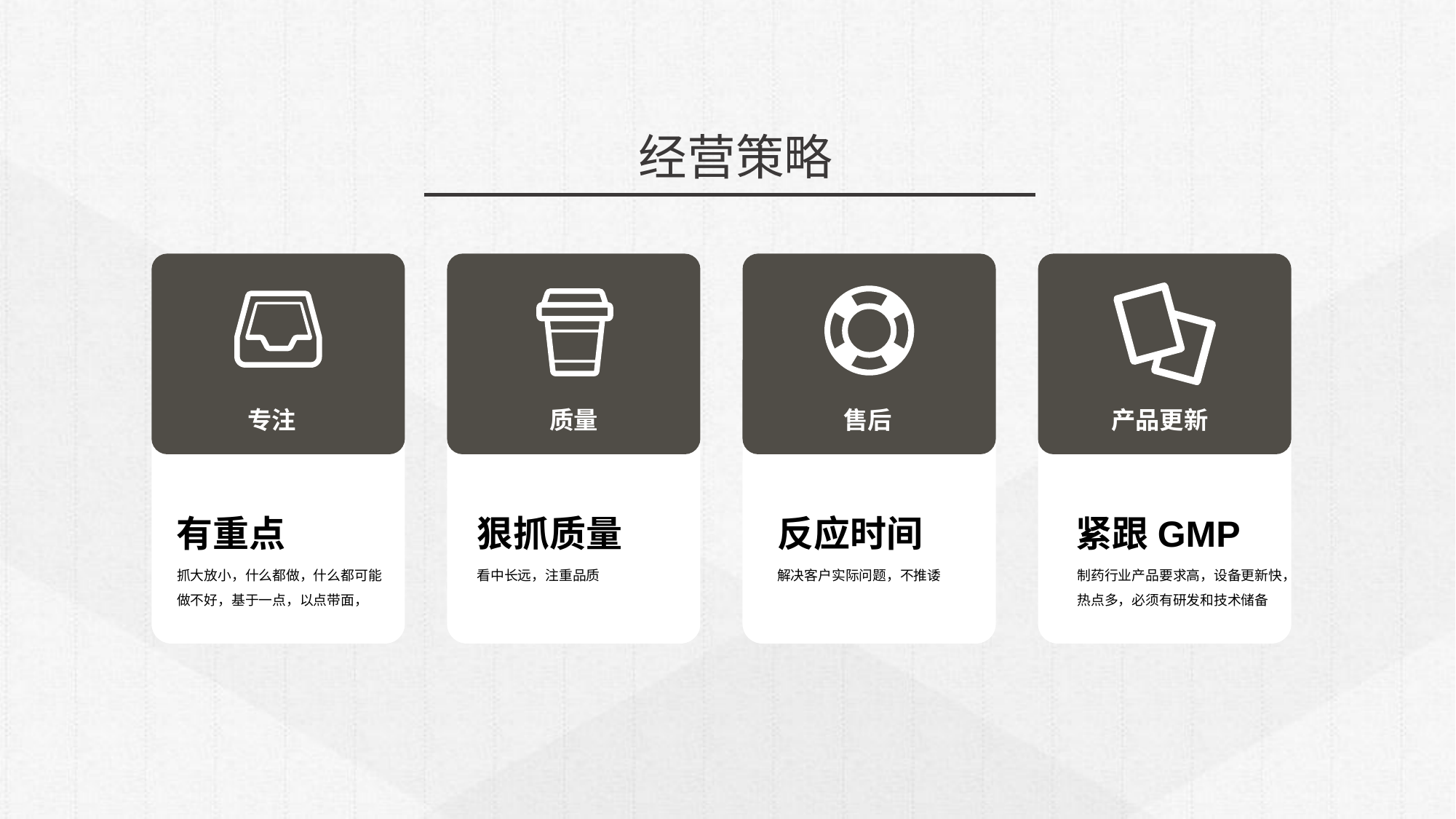

经营策略

专注
质量
售后
产品更新
有重点
抓大放小，什么都做，什么都可能做不好，基于一点，以点带面，
狠抓质量
看中长远，注重品质
反应时间
解决客户实际问题，不推诿
紧跟GMP
制药行业产品要求高，设备更新快，热点多，必须有研发和技术储备